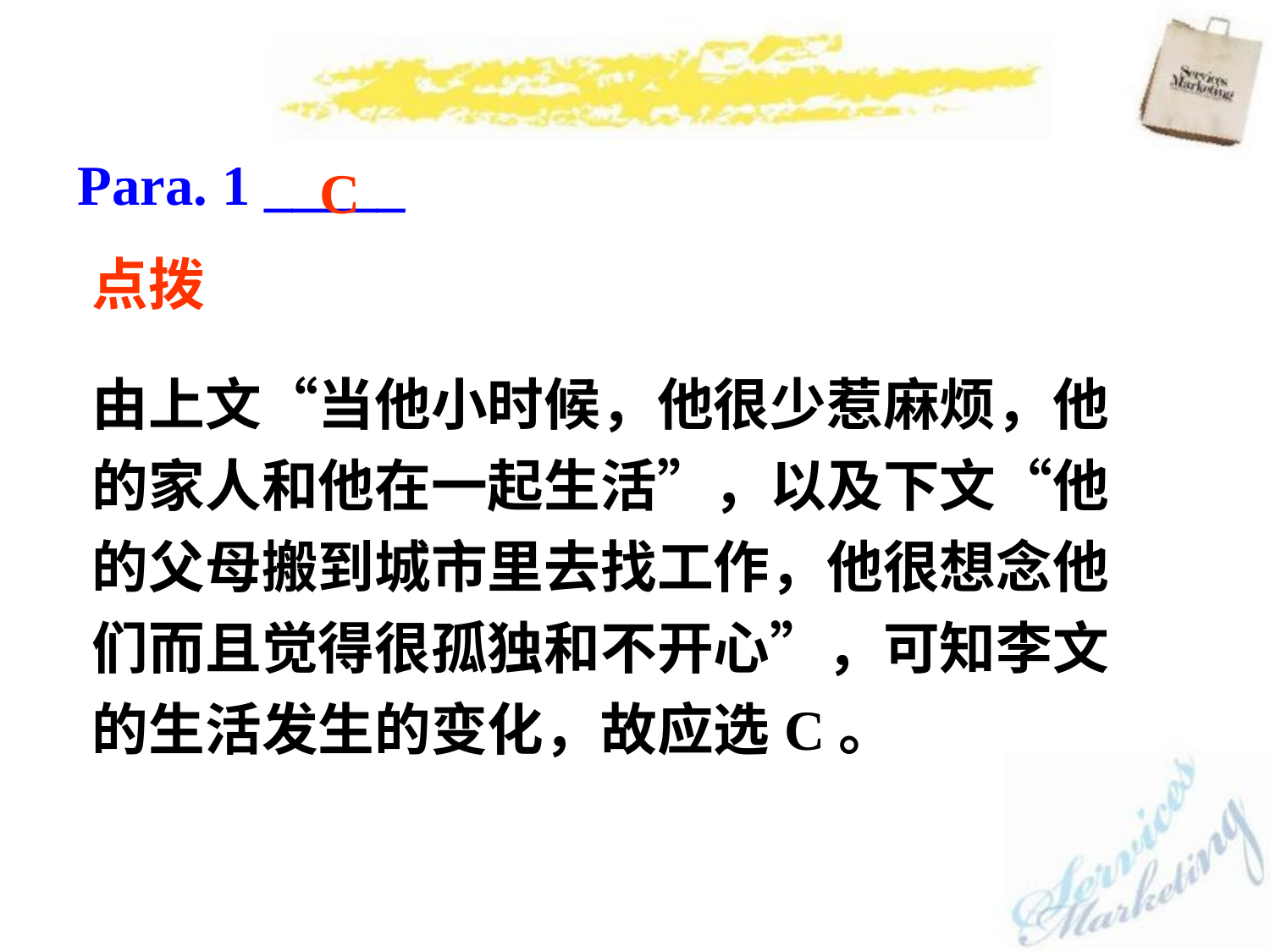

Para. 1 _____
C
点拨
由上文“当他小时候，他很少惹麻烦，他的家人和他在一起生活”，以及下文“他的父母搬到城市里去找工作，他很想念他们而且觉得很孤独和不开心”，可知李文的生活发生的变化，故应选C。